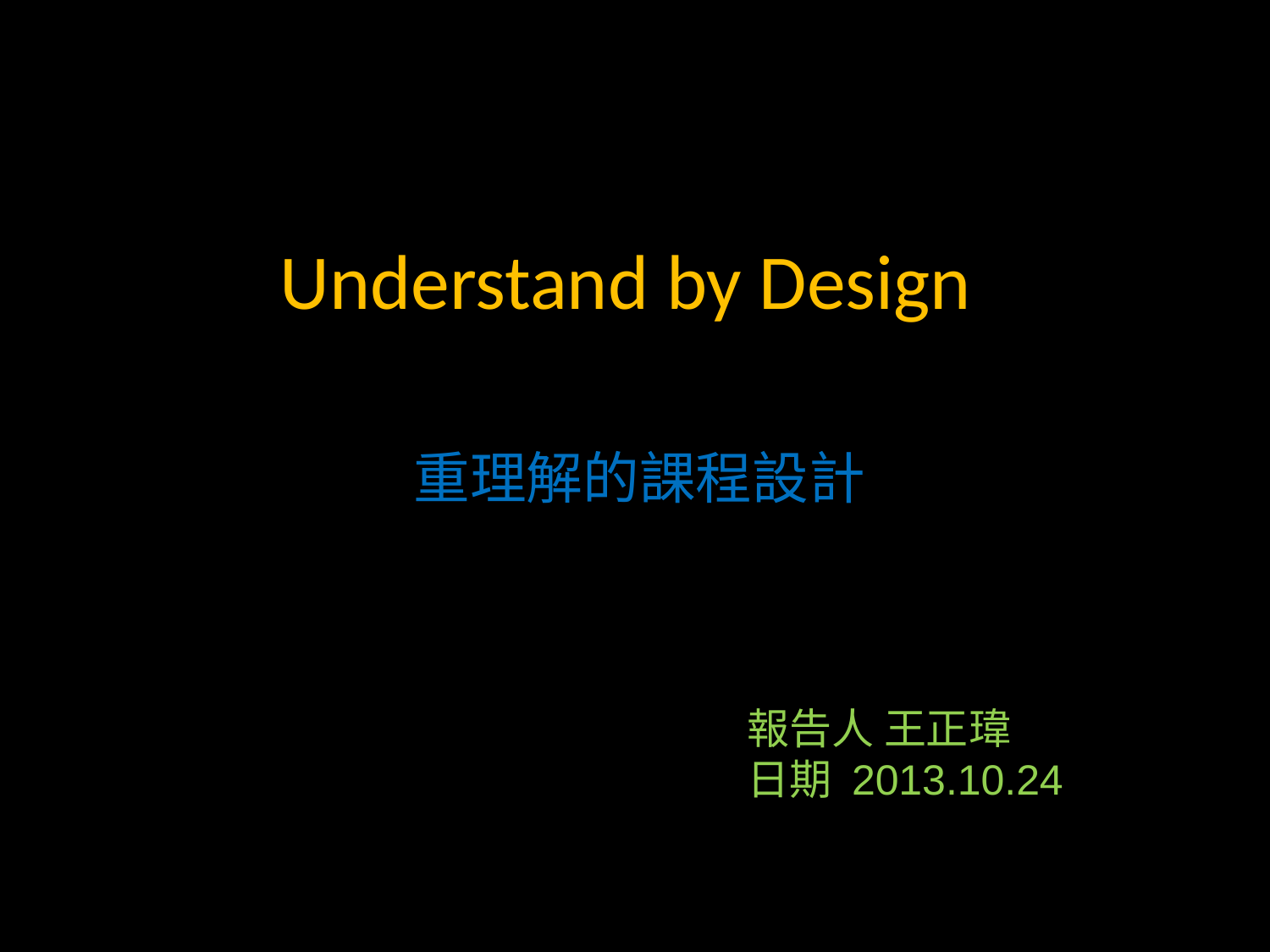

# Understand by Design
重理解的課程設計
報告人 王正瑋
日期 2013.10.24